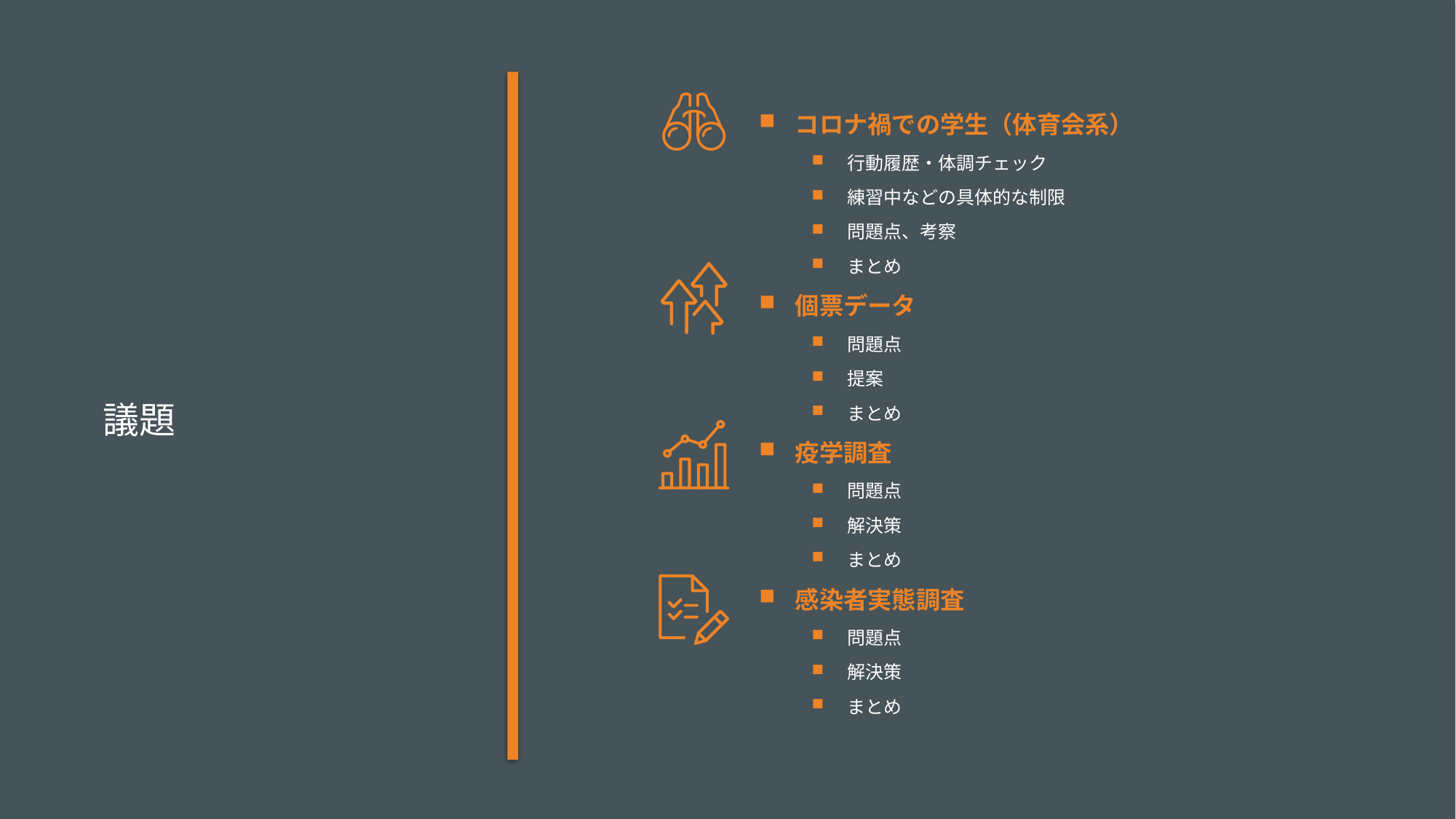

コロナ禍での学生（体育会系）
行動履歴・体調チェック
練習中などの具体的な制限
問題点、考察
まとめ
個票データ
問題点
提案
まとめ
疫学調査
問題点
解決策
まとめ
感染者実態調査
問題点
解決策
まとめ

# 議題